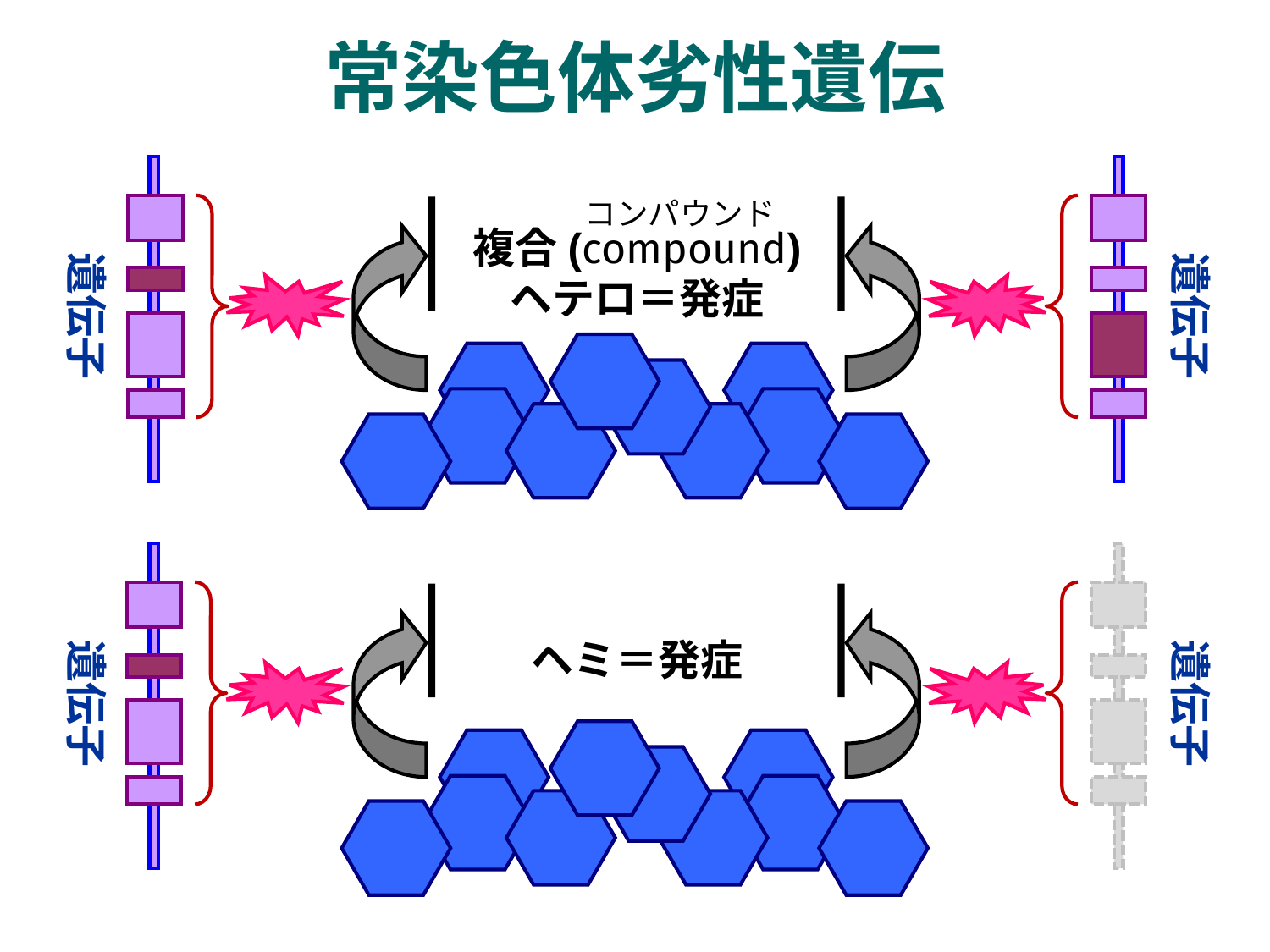

常染色体劣性遺伝

コンパウンド

複合(compound)
ヘテロ＝発症

遺伝子
遺伝子

遺伝子
遺伝子
ヘミ＝発症